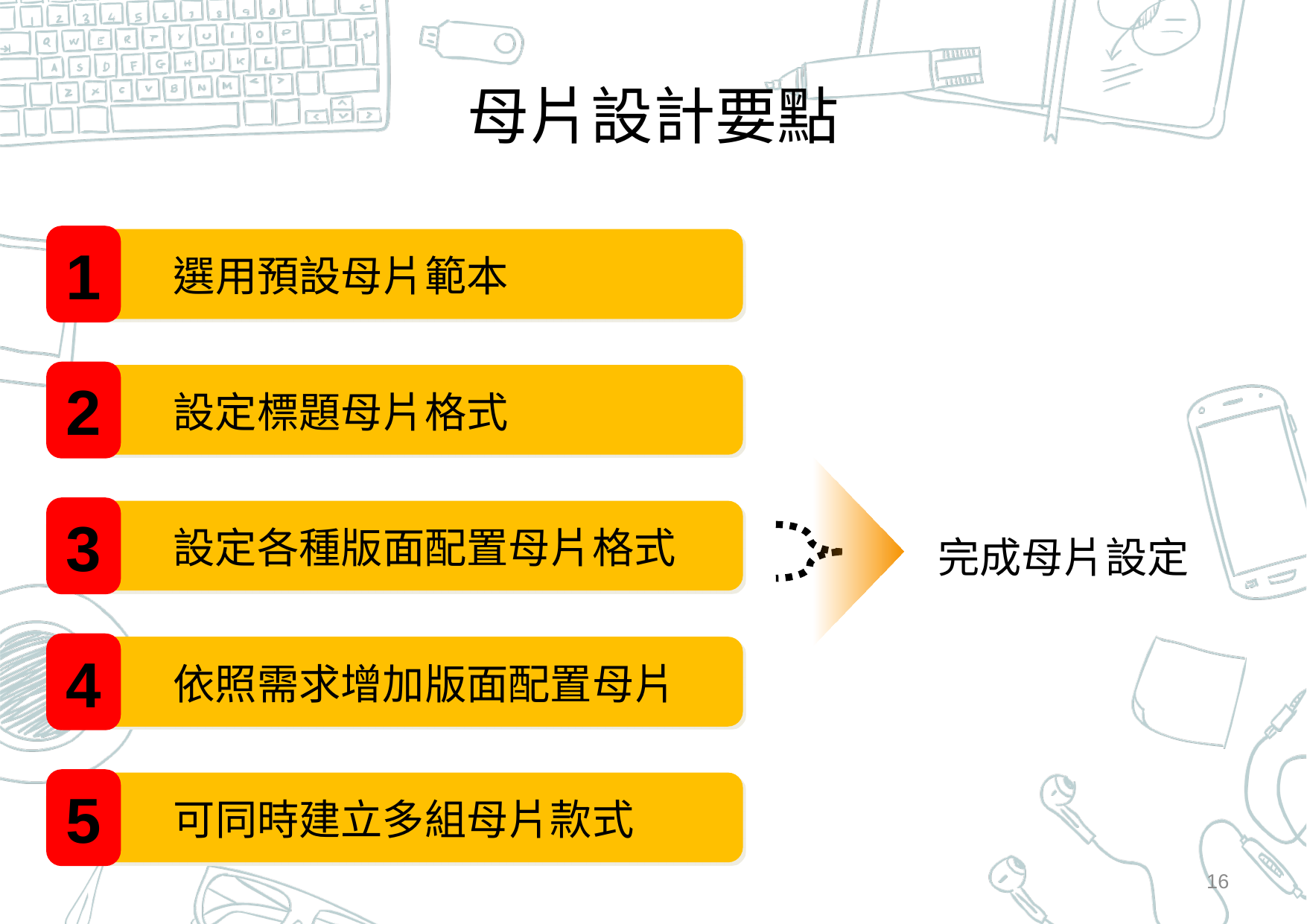

# 母片設計要點
1
選用預設母片範本
2
設定標題母片格式
3
設定各種版面配置母片格式

完成母片設定
4
依照需求增加版面配置母片
5
可同時建立多組母片款式
16